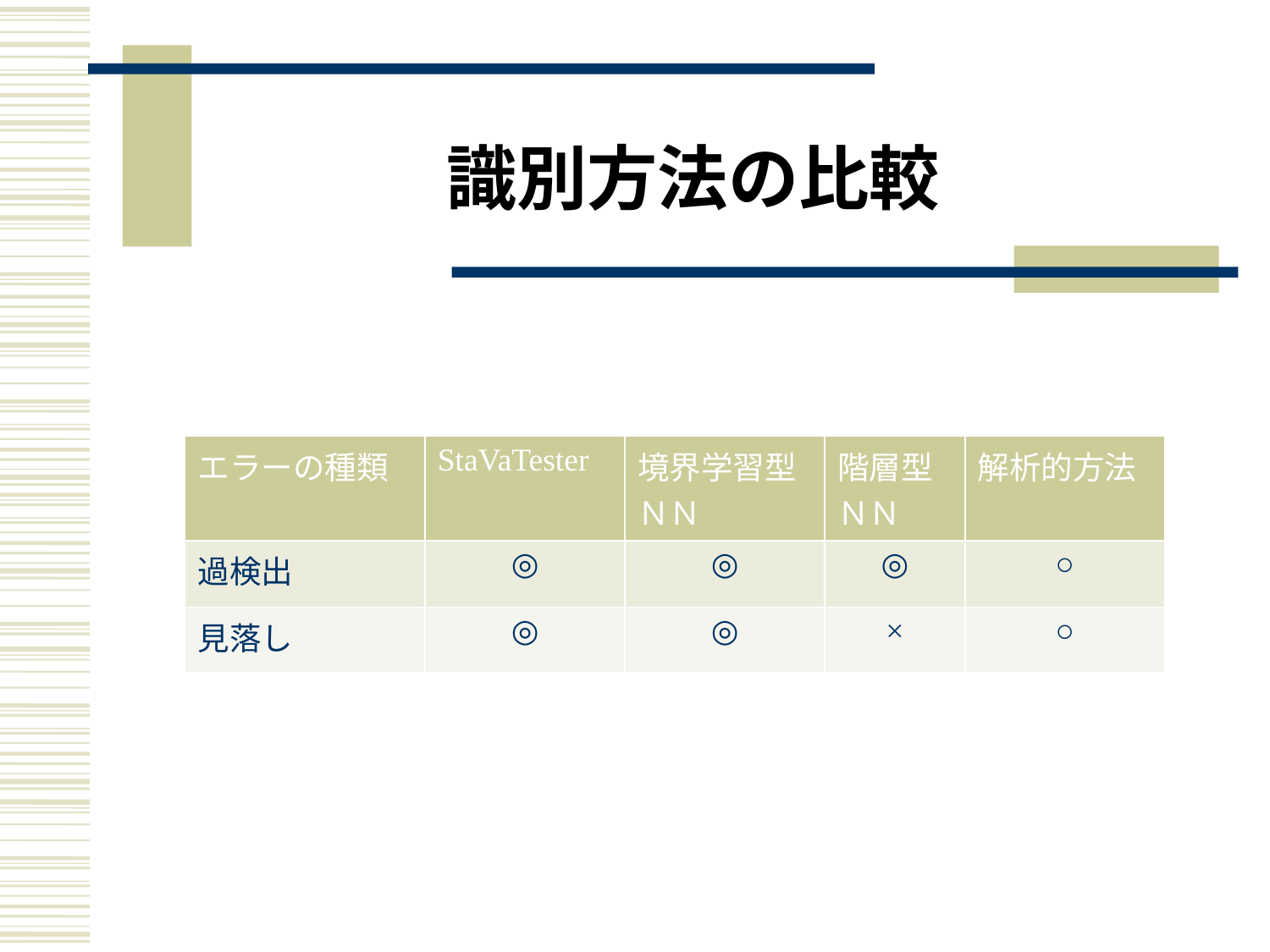

# 識別方法の比較
| エラーの種類 | StaVaTester | 境界学習型ＮＮ | 階層型ＮＮ | 解析的方法 |
| --- | --- | --- | --- | --- |
| 過検出 | ◎ | ◎ | ◎ | ○ |
| 見落し | ◎ | ◎ | × | ○ |